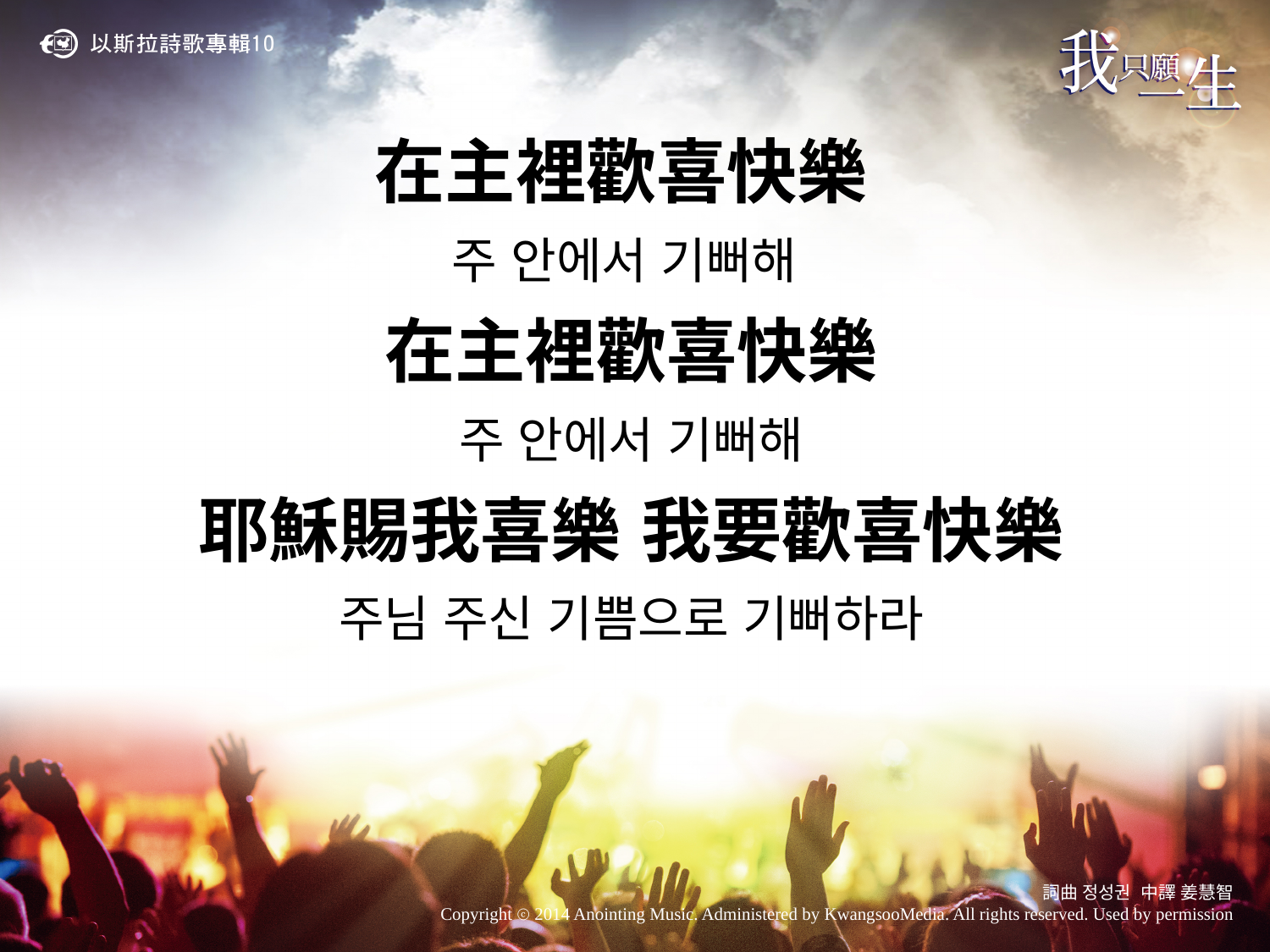

在主裡歡喜快樂
주 안에서 기뻐해
在主裡歡喜快樂
주 안에서 기뻐해
耶穌賜我喜樂 我要歡喜快樂
주님 주신 기쁨으로 기뻐하라
詞曲 정성권  中譯 姜慧智
Copyright ⓒ 2014 Anointing Music. Administered by KwangsooMedia. All rights reserved. Used by permission